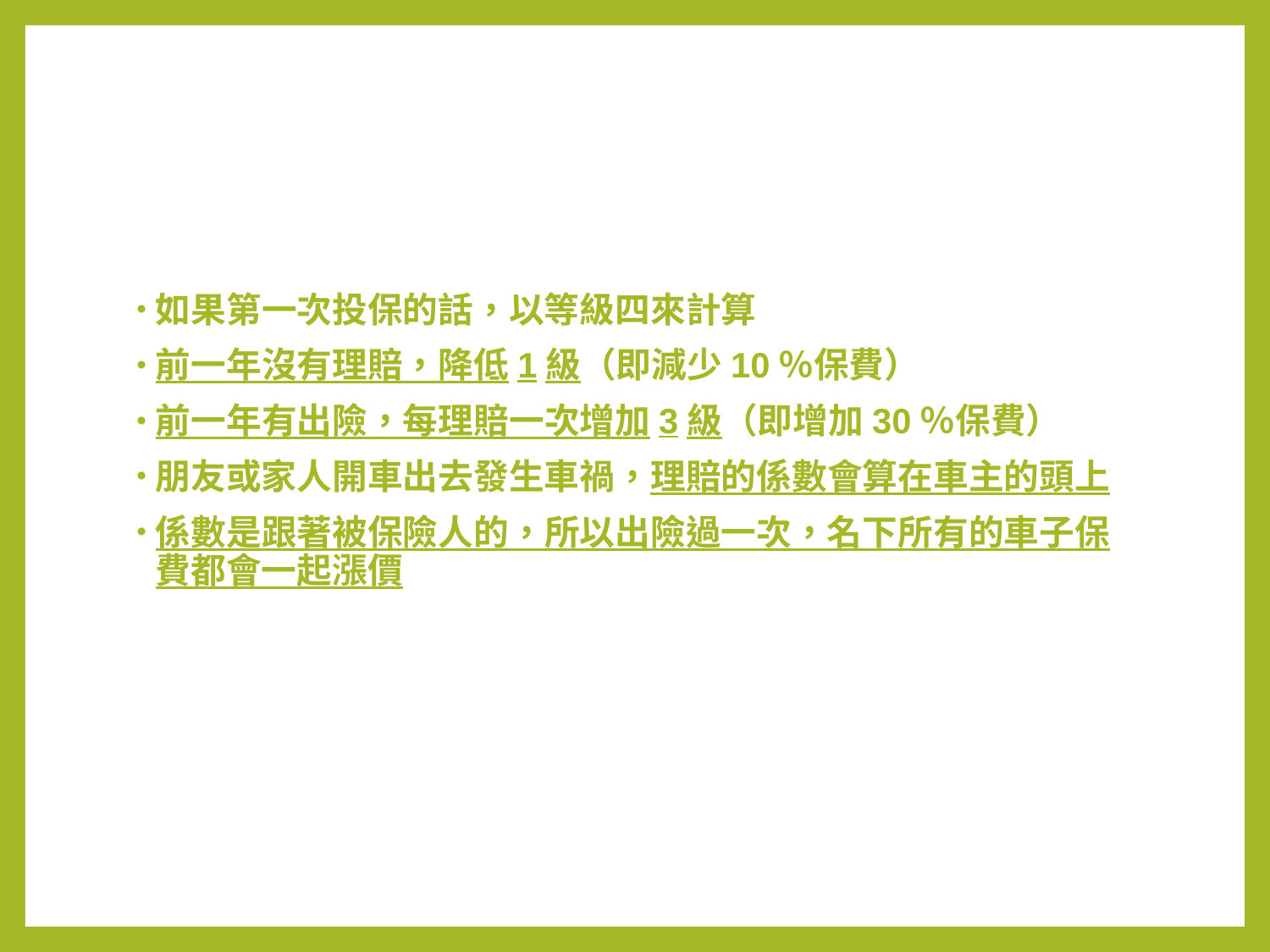

#
如果第一次投保的話，以等級四來計算
前一年沒有理賠，降低1級（即減少10％保費）
前一年有出險，每理賠一次增加3級（即增加30％保費）
朋友或家人開車出去發生車禍，理賠的係數會算在車主的頭上
係數是跟著被保險人的，所以出險過一次，名下所有的車子保費都會一起漲價